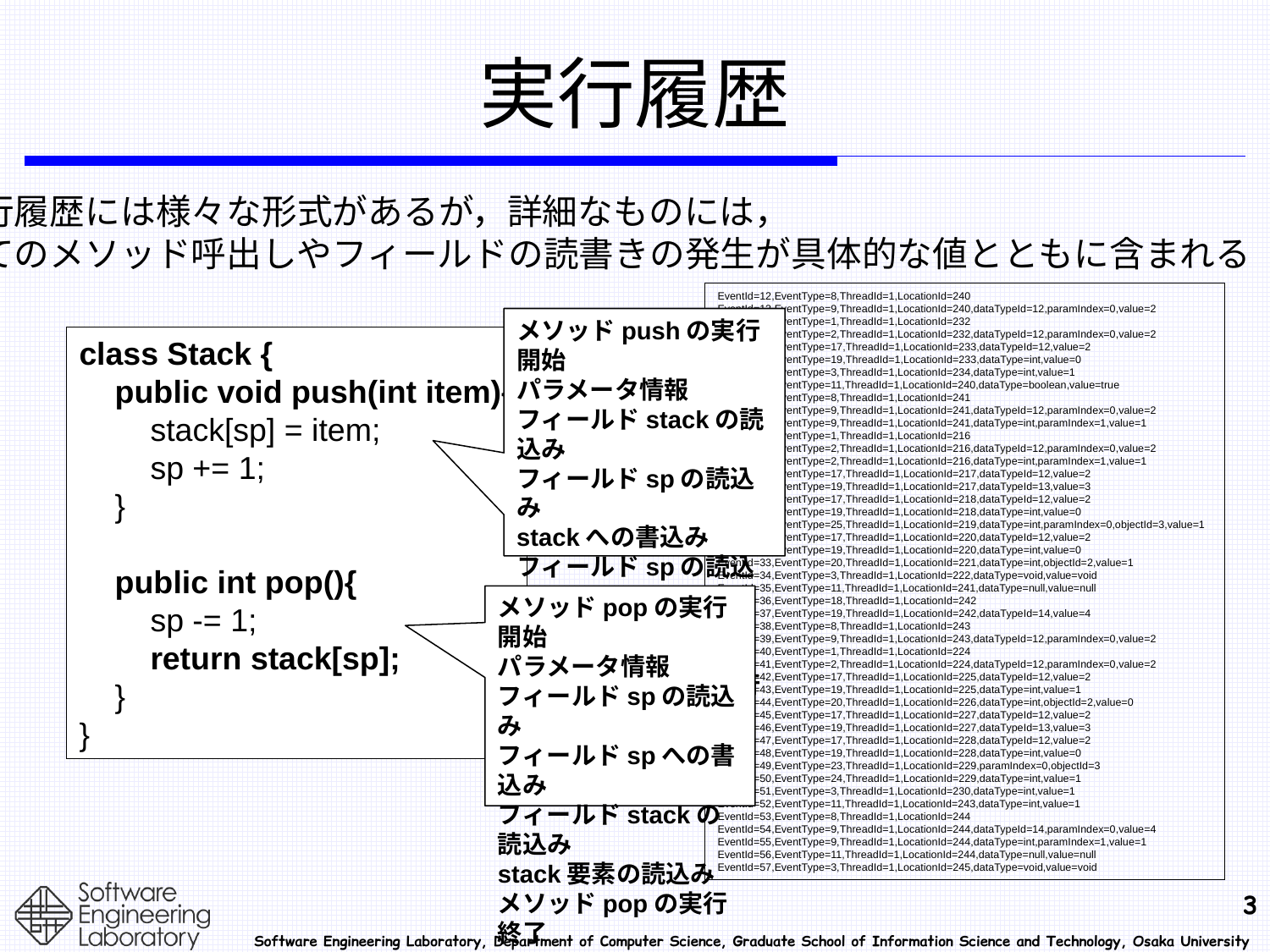

# 実行履歴
実行履歴には様々な形式があるが，詳細なものには，
全てのメソッド呼出しやフィールドの読書きの発生が具体的な値とともに含まれる
EventId=12,EventType=8,ThreadId=1,LocationId=240
EventId=13,EventType=9,ThreadId=1,LocationId=240,dataTypeId=12,paramIndex=0,value=2
EventId=14,EventType=1,ThreadId=1,LocationId=232
EventId=15,EventType=2,ThreadId=1,LocationId=232,dataTypeId=12,paramIndex=0,value=2
EventId=16,EventType=17,ThreadId=1,LocationId=233,dataTypeId=12,value=2
EventId=17,EventType=19,ThreadId=1,LocationId=233,dataType=int,value=0
EventId=18,EventType=3,ThreadId=1,LocationId=234,dataType=int,value=1
EventId=19,EventType=11,ThreadId=1,LocationId=240,dataType=boolean,value=true
EventId=20,EventType=8,ThreadId=1,LocationId=241
EventId=21,EventType=9,ThreadId=1,LocationId=241,dataTypeId=12,paramIndex=0,value=2
EventId=22,EventType=9,ThreadId=1,LocationId=241,dataType=int,paramIndex=1,value=1
EventId=23,EventType=1,ThreadId=1,LocationId=216
EventId=24,EventType=2,ThreadId=1,LocationId=216,dataTypeId=12,paramIndex=0,value=2
EventId=25,EventType=2,ThreadId=1,LocationId=216,dataType=int,paramIndex=1,value=1
EventId=26,EventType=17,ThreadId=1,LocationId=217,dataTypeId=12,value=2
EventId=27,EventType=19,ThreadId=1,LocationId=217,dataTypeId=13,value=3
EventId=28,EventType=17,ThreadId=1,LocationId=218,dataTypeId=12,value=2
EventId=29,EventType=19,ThreadId=1,LocationId=218,dataType=int,value=0
EventId=30,EventType=25,ThreadId=1,LocationId=219,dataType=int,paramIndex=0,objectId=3,value=1
EventId=31,EventType=17,ThreadId=1,LocationId=220,dataTypeId=12,value=2
EventId=32,EventType=19,ThreadId=1,LocationId=220,dataType=int,value=0
EventId=33,EventType=20,ThreadId=1,LocationId=221,dataType=int,objectId=2,value=1
EventId=34,EventType=3,ThreadId=1,LocationId=222,dataType=void,value=void
EventId=35,EventType=11,ThreadId=1,LocationId=241,dataType=null,value=null
EventId=36,EventType=18,ThreadId=1,LocationId=242
EventId=37,EventType=19,ThreadId=1,LocationId=242,dataTypeId=14,value=4
EventId=38,EventType=8,ThreadId=1,LocationId=243
EventId=39,EventType=9,ThreadId=1,LocationId=243,dataTypeId=12,paramIndex=0,value=2
EventId=40,EventType=1,ThreadId=1,LocationId=224
EventId=41,EventType=2,ThreadId=1,LocationId=224,dataTypeId=12,paramIndex=0,value=2
EventId=42,EventType=17,ThreadId=1,LocationId=225,dataTypeId=12,value=2
EventId=43,EventType=19,ThreadId=1,LocationId=225,dataType=int,value=1
EventId=44,EventType=20,ThreadId=1,LocationId=226,dataType=int,objectId=2,value=0
EventId=45,EventType=17,ThreadId=1,LocationId=227,dataTypeId=12,value=2
EventId=46,EventType=19,ThreadId=1,LocationId=227,dataTypeId=13,value=3
EventId=47,EventType=17,ThreadId=1,LocationId=228,dataTypeId=12,value=2
EventId=48,EventType=19,ThreadId=1,LocationId=228,dataType=int,value=0
EventId=49,EventType=23,ThreadId=1,LocationId=229,paramIndex=0,objectId=3
EventId=50,EventType=24,ThreadId=1,LocationId=229,dataType=int,value=1
EventId=51,EventType=3,ThreadId=1,LocationId=230,dataType=int,value=1
EventId=52,EventType=11,ThreadId=1,LocationId=243,dataType=int,value=1
EventId=53,EventType=8,ThreadId=1,LocationId=244
EventId=54,EventType=9,ThreadId=1,LocationId=244,dataTypeId=14,paramIndex=0,value=4
EventId=55,EventType=9,ThreadId=1,LocationId=244,dataType=int,paramIndex=1,value=1
EventId=56,EventType=11,ThreadId=1,LocationId=244,dataType=null,value=null
EventId=57,EventType=3,ThreadId=1,LocationId=245,dataType=void,value=void
メソッドpushの実行開始
パラメータ情報
フィールドstackの読込み
フィールドspの読込み
stackへの書込み
フィールドspの読込み
フィールドspへの書込み
メソッドpushの実行終了
class Stack {
    public void push(int item){
        stack[sp] = item;
        sp += 1;
    }

    public int pop(){
        sp -= 1;
        return stack[sp];
    }
}
メソッドpopの実行開始
パラメータ情報
フィールドspの読込み
フィールドspへの書込み
フィールドstackの読込み
stack要素の読込み
メソッドpopの実行終了